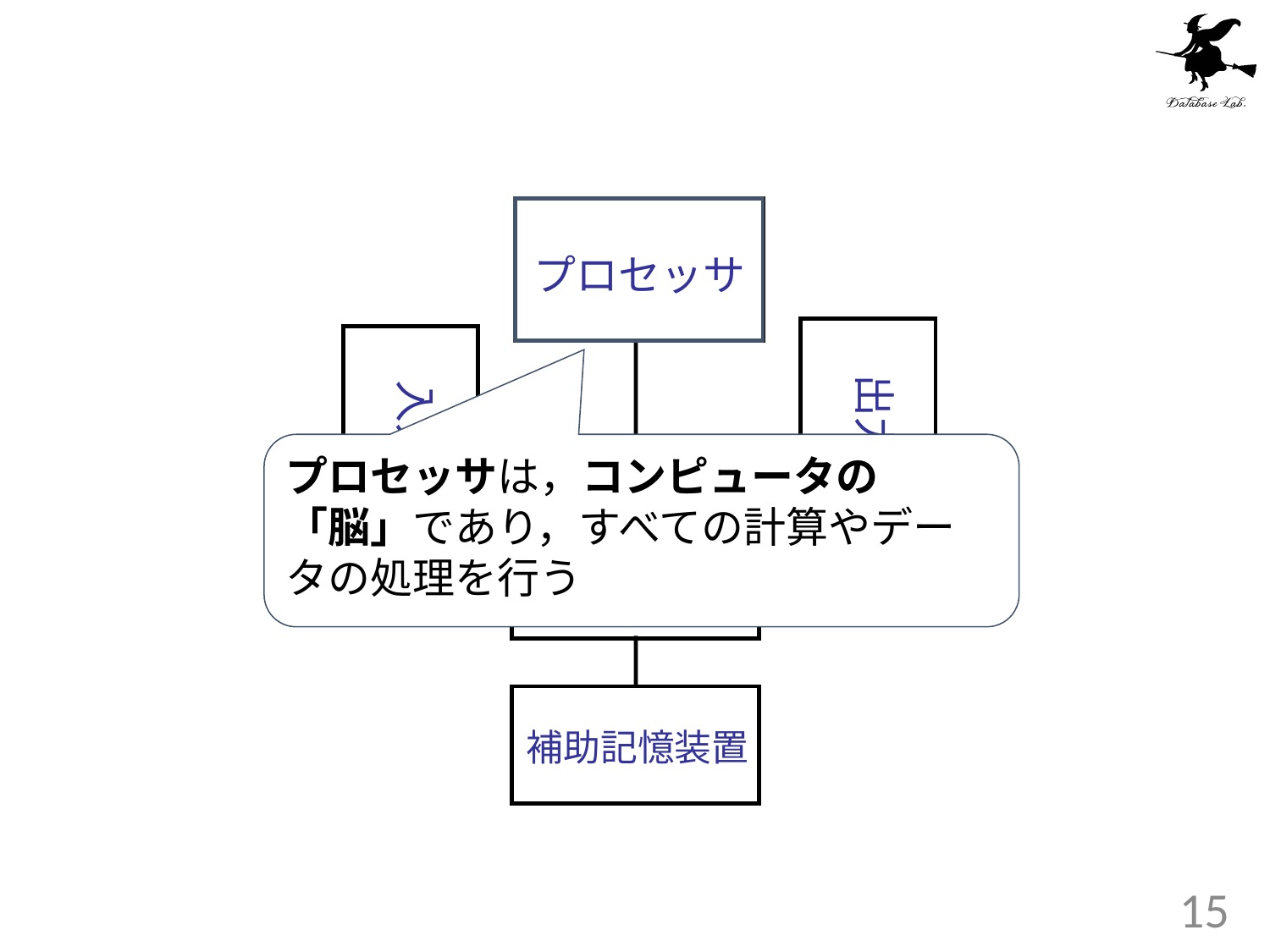

プロセッサ

出力装置
入力装置
プロセッサは，コンピュータの「脳」であり，すべての計算やデータの処理を行う

メモリ

補助記憶装置
15